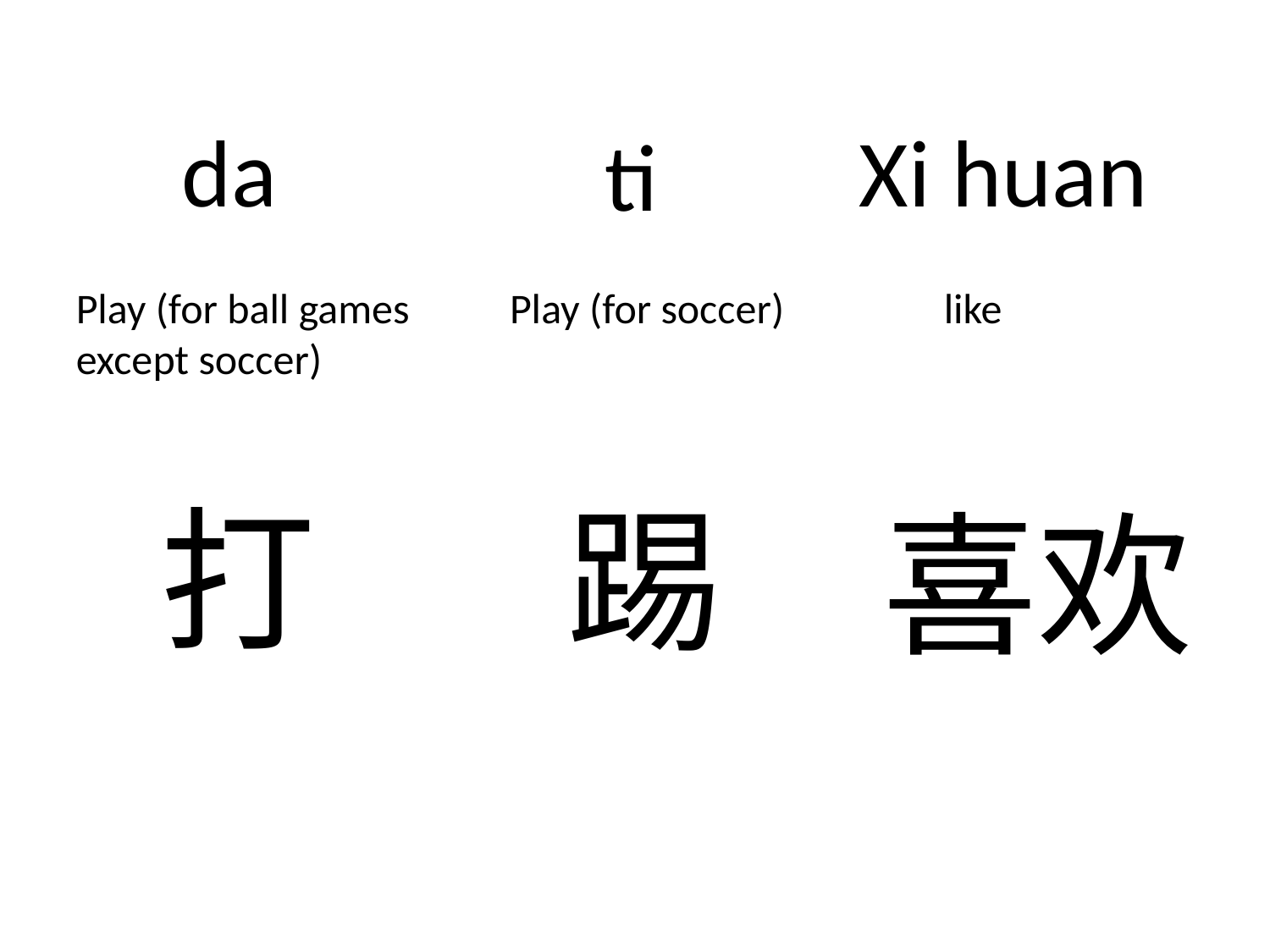

da
Xi huan
ti
Play (for soccer)
like
Play (for ball games except soccer)
打
踢
喜欢